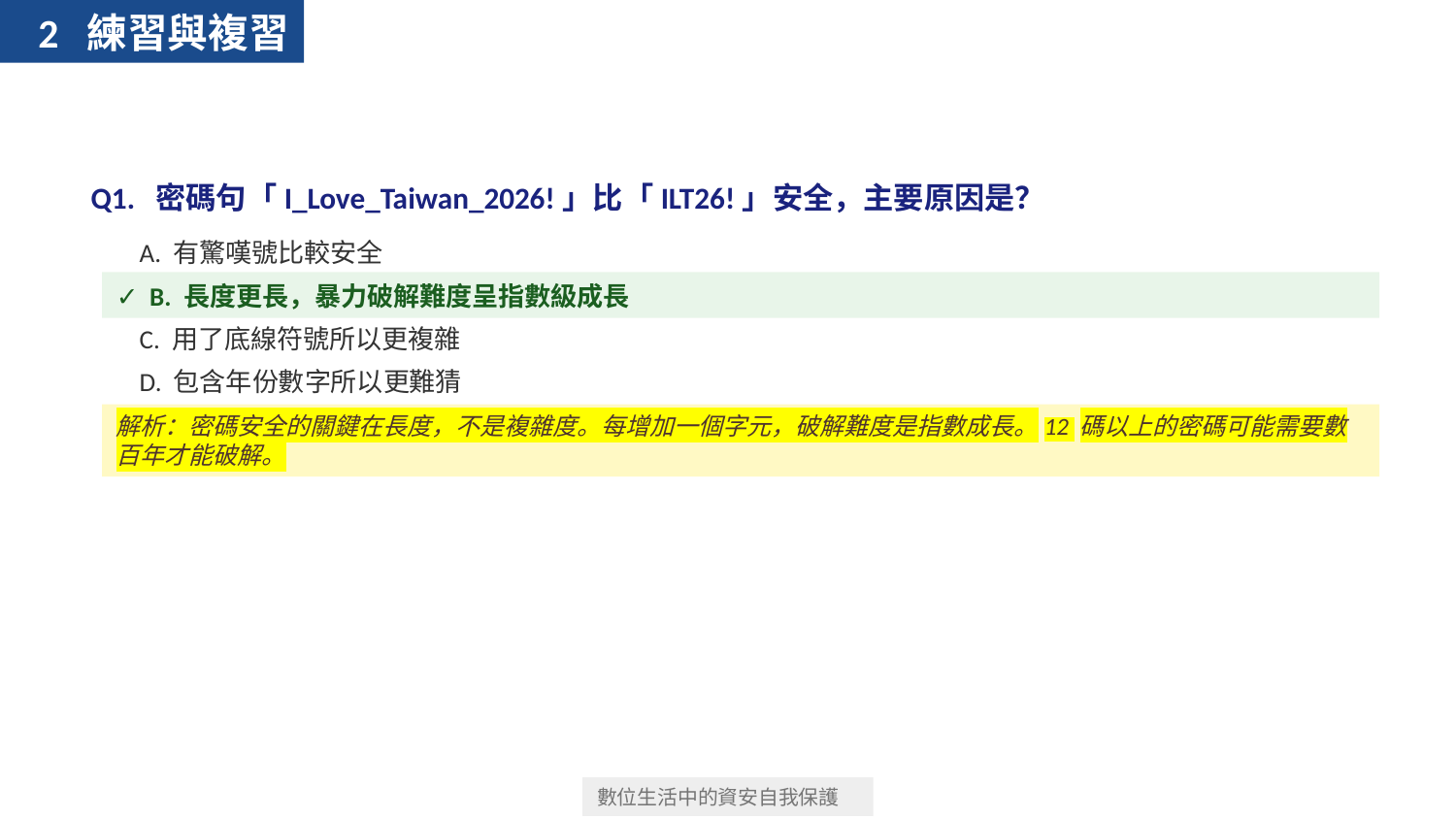

2  練習與複習
Q1.  密碼句「I_Love_Taiwan_2026!」比「ILT26!」安全，主要原因是？
    A. 有驚嘆號比較安全
✓  B. 長度更長，暴力破解難度呈指數級成長
    C. 用了底線符號所以更複雜
    D. 包含年份數字所以更難猜
解析：密碼安全的關鍵在長度，不是複雜度。每增加一個字元，破解難度是指數成長。12 碼以上的密碼可能需要數百年才能破解。
數位生活中的資安自我保護